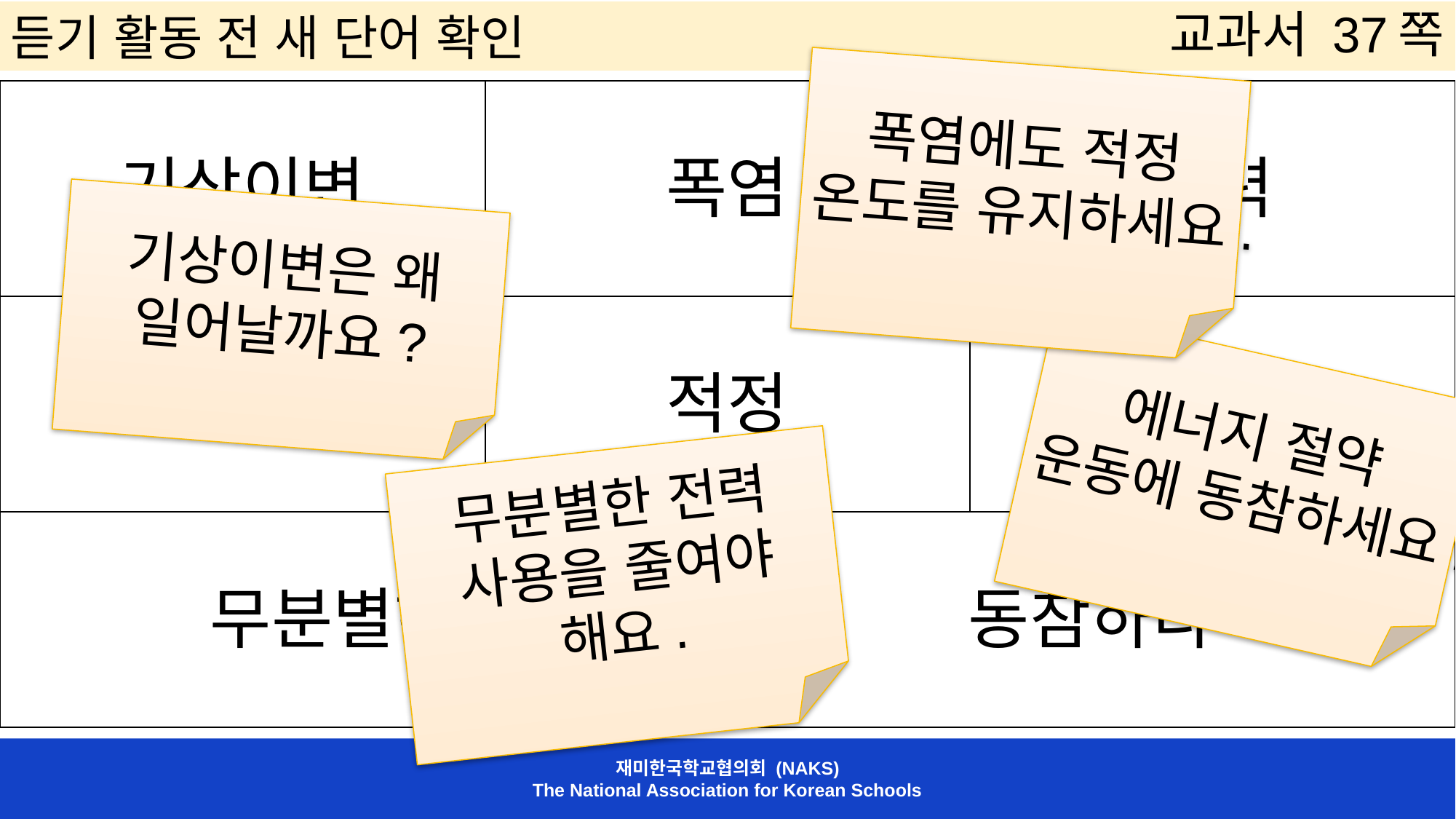

듣기 활동 전 새 단어 확인
교과서 37쪽
폭염에도 적정 온도를 유지하세요.
| 기상이변 | 폭염 |  | 전력 |
| --- | --- | --- | --- |
| 플러그 | 적정 |  | 실천 |
| 무분별하다 |  | 동참하다 |  |
기상이변은 왜 일어날까요?
에너지 절약 운동에 동참하세요.
무분별한 전력 사용을 줄여야 해요.
재미한국학교협의회 (NAKS)
The National Association for Korean Schools